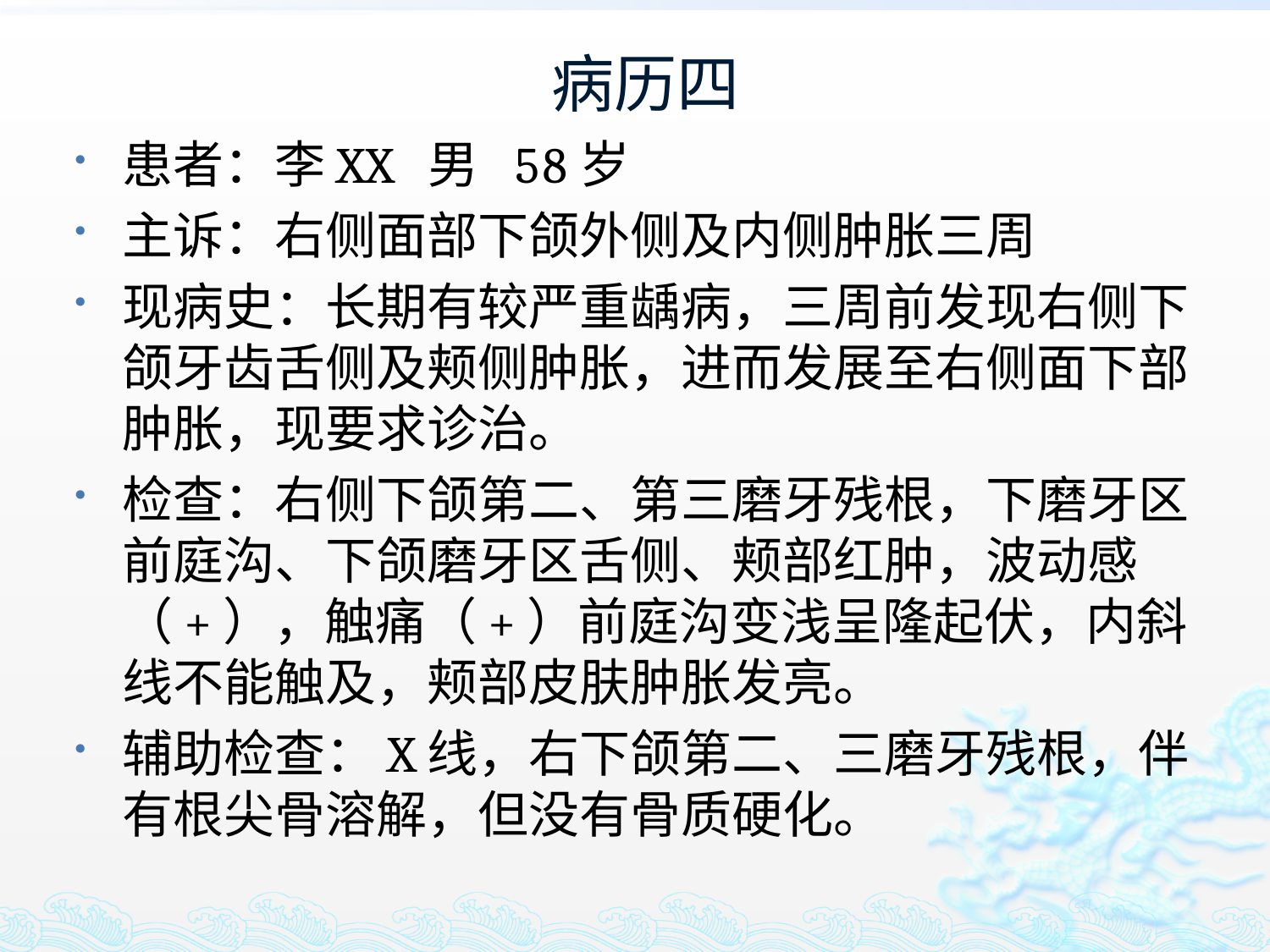

# 病历四
患者：李XX  男  58岁
主诉：右侧面部下颌外侧及内侧肿胀三周
现病史：长期有较严重龋病，三周前发现右侧下颌牙齿舌侧及颊侧肿胀，进而发展至右侧面下部肿胀，现要求诊治。
检查：右侧下颌第二、第三磨牙残根，下磨牙区前庭沟、下颌磨牙区舌侧、颊部红肿，波动感（+），触痛（+）前庭沟变浅呈隆起伏，内斜线不能触及，颊部皮肤肿胀发亮。
辅助检查：X线，右下颌第二、三磨牙残根，伴有根尖骨溶解，但没有骨质硬化。